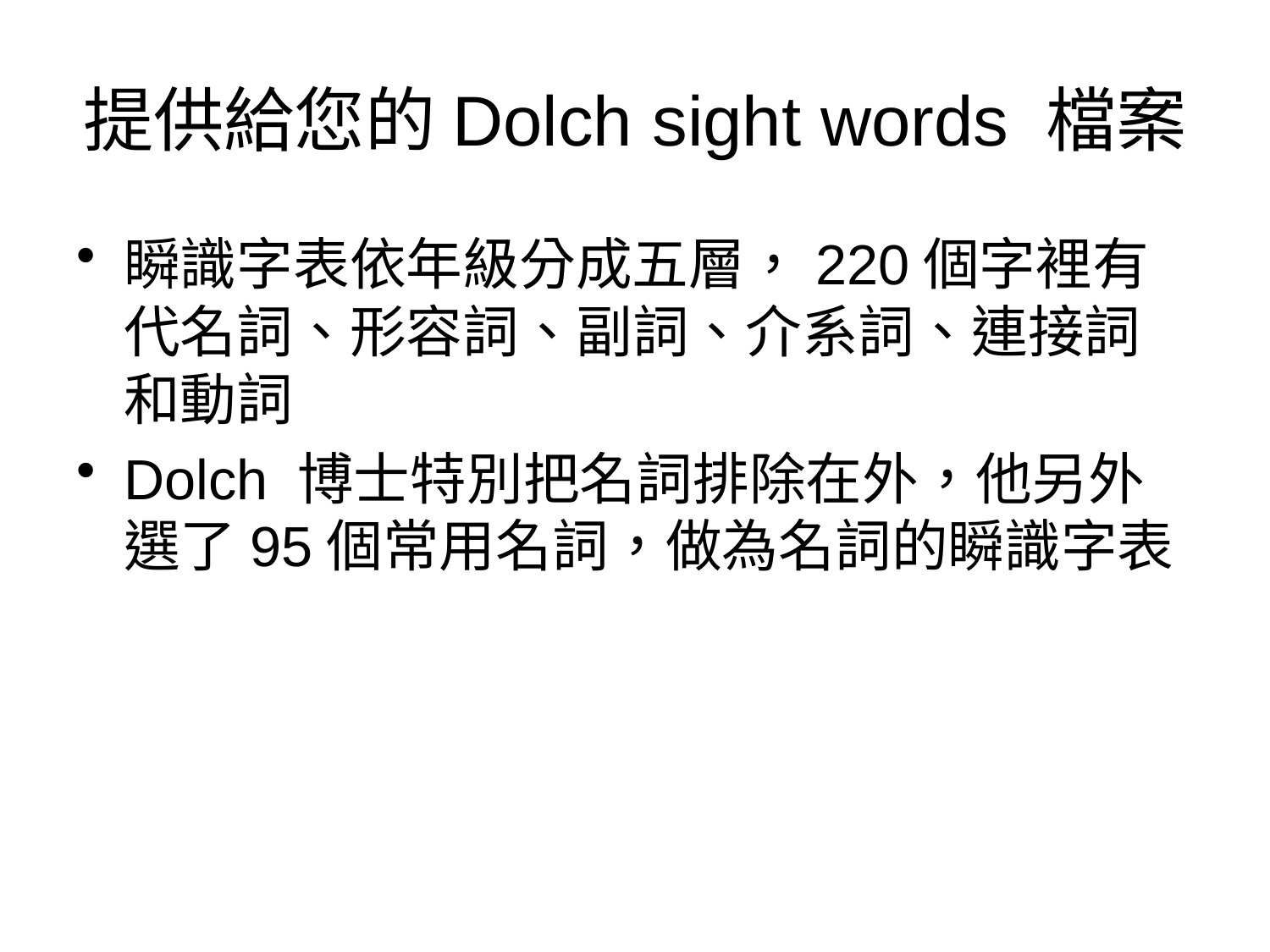

# 提供給您的Dolch sight words 檔案
瞬識字表依年級分成五層，220個字裡有代名詞、形容詞、副詞、介系詞、連接詞和動詞
Dolch 博士特別把名詞排除在外，他另外選了95個常用名詞，做為名詞的瞬識字表